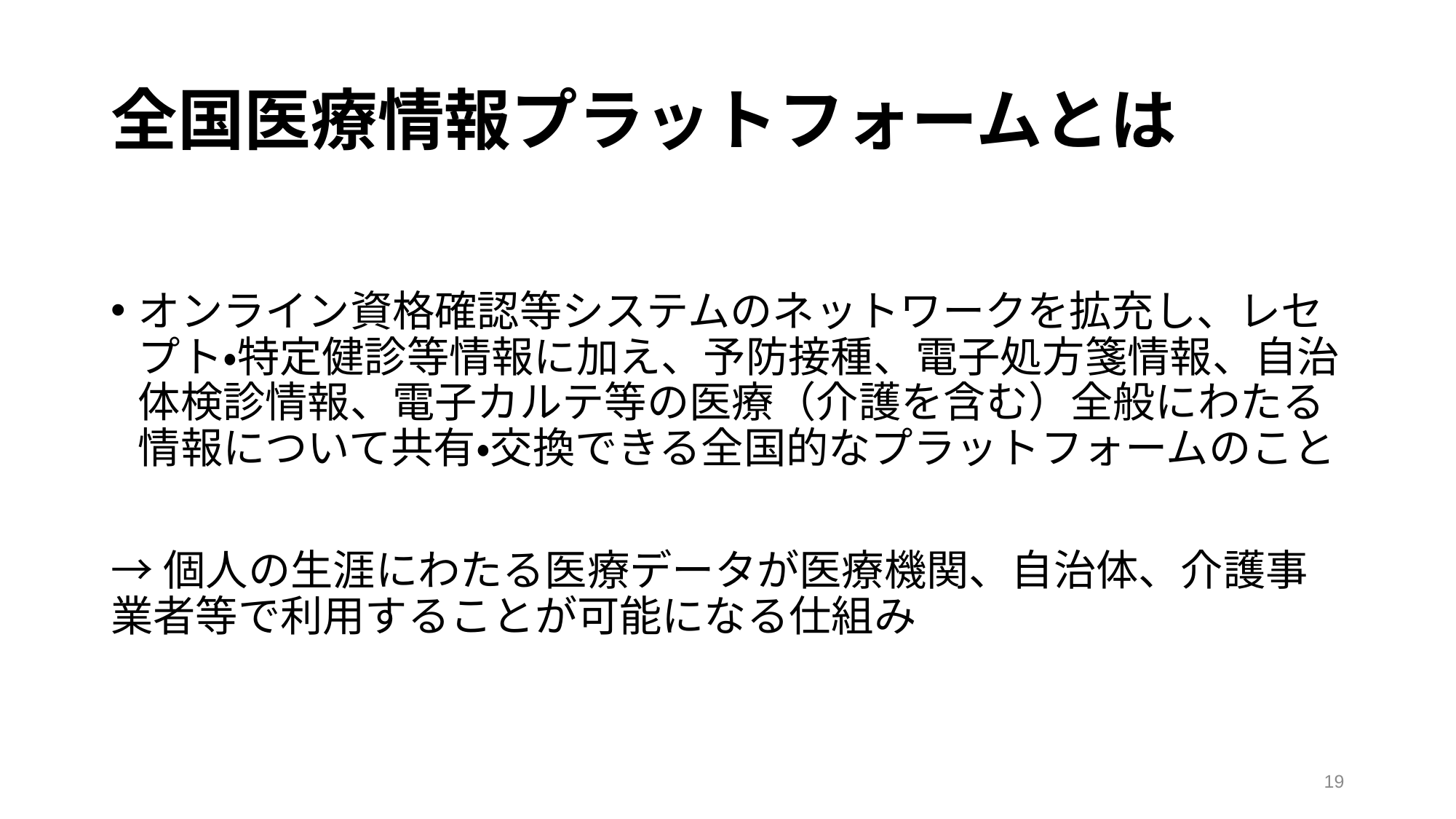

# 全国医療情報プラットフォームとは

オンライン資格確認等システムのネットワークを拡充し、レセプト・特定健診等情報に加え、予防接種、電子処方箋情報、自治体検診情報、電子カルテ等の医療（介護を含む）全般にわたる情報について共有・交換できる全国的なプラットフォームのこと

→個人の生涯にわたる医療データが医療機関、自治体、介護事業者等で利用することが可能になる仕組み
19